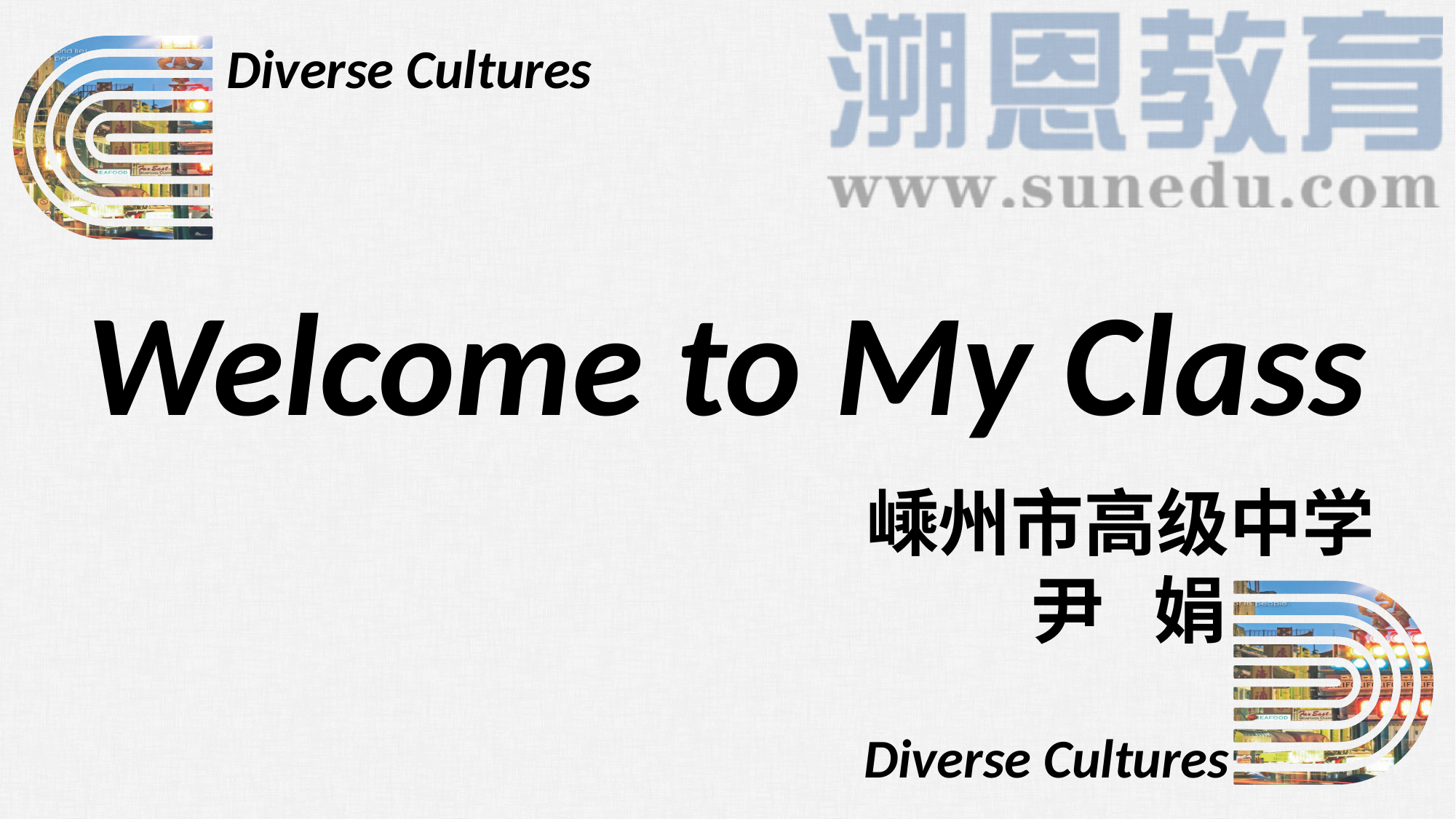

Diverse Cultures
Welcome to My Class
嵊州市高级中学
尹   娟
Diverse Cultures